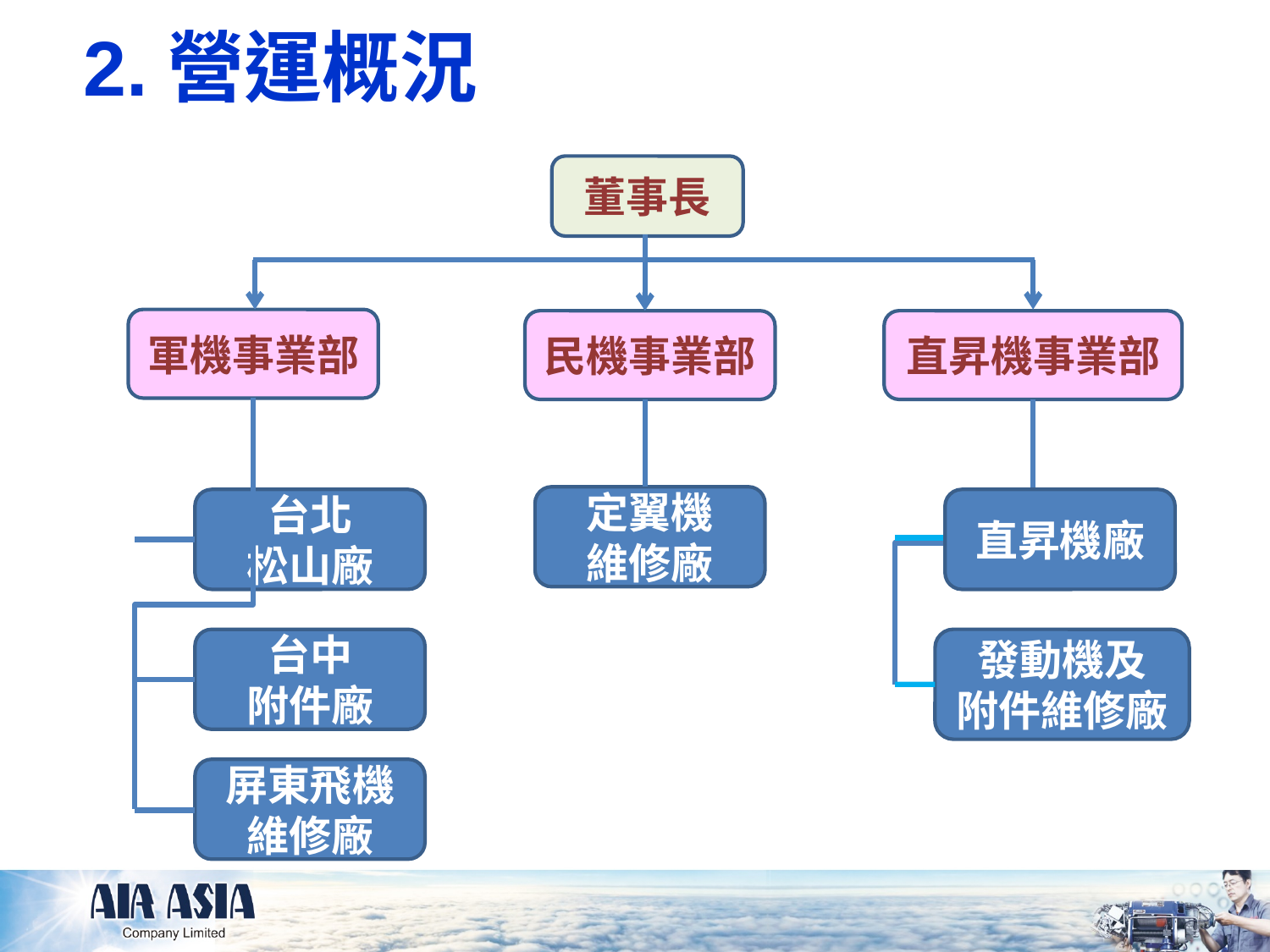

2.營運概況
董事長
軍機事業部
民機事業部
直昇機事業部
定翼機
維修廠
台北
松山廠
直昇機廠
台中
附件廠
發動機及
附件維修廠
屏東飛機維修廠